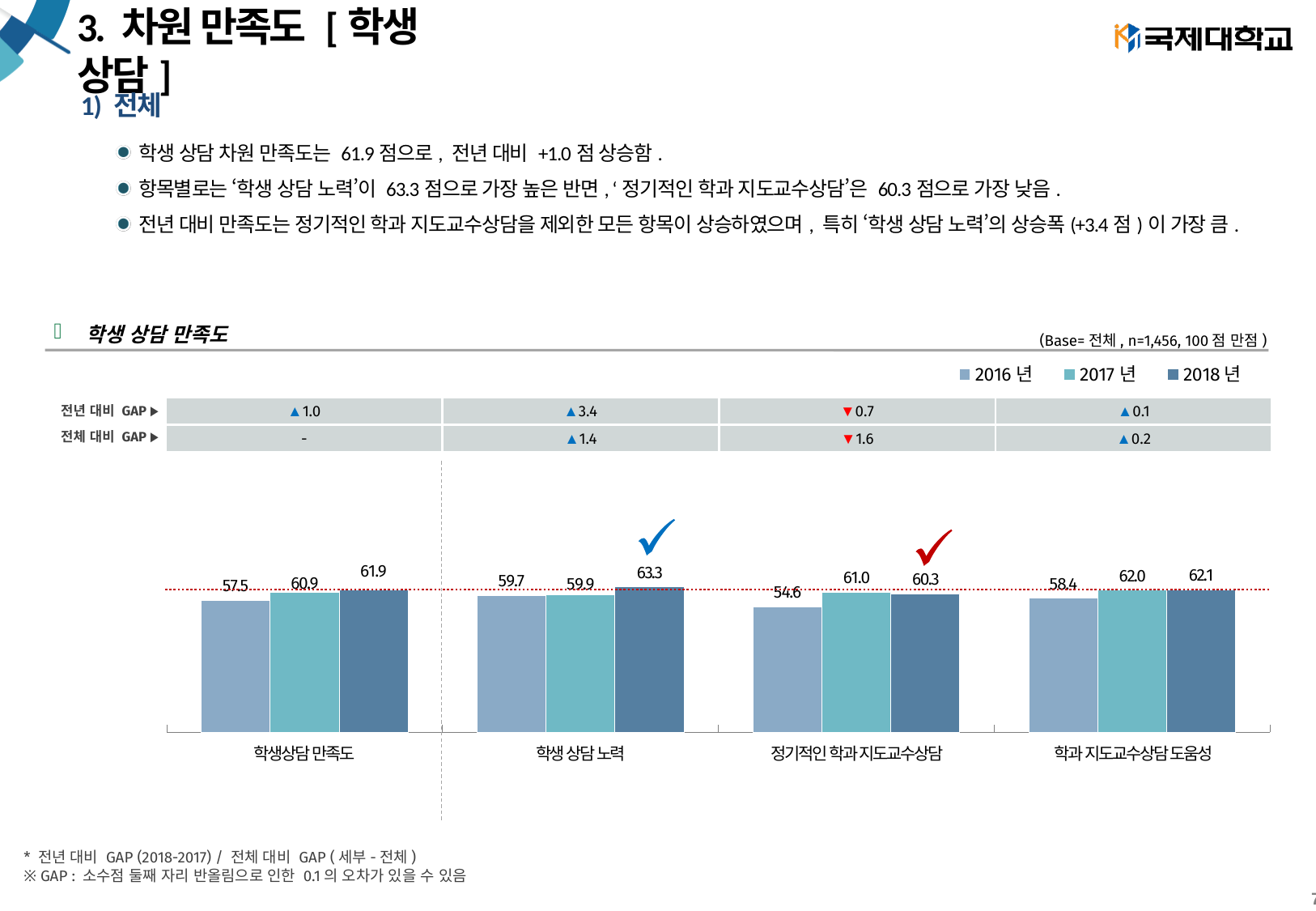

# 3. 차원 만족도 [학생 상담]
1) 전체
학생 상담 차원 만족도는 61.9점으로, 전년 대비 +1.0점 상승함.
항목별로는 ‘학생 상담 노력’이 63.3점으로 가장 높은 반면, ‘정기적인 학과 지도교수상담’은 60.3점으로 가장 낮음.
전년 대비 만족도는 정기적인 학과 지도교수상담을 제외한 모든 항목이 상승하였으며, 특히 ‘학생 상담 노력’의 상승폭(+3.4점)이 가장 큼.
학생 상담 만족도
(Base=전체, n=1,456, 100점 만점)

### Chart

| Category | 2016년 | 2017년 | 2018년 |
|---|---|---|---|
| ● 학생상담 만족도 | 57.48940470027247 | 60.92849989781312 | 61.913239911293246 |
| 학생 상담 노력 | 59.69945437158472 | 59.91253071253056 | 63.342535081849526 |
| 정기적인 학과 지도교수상담 | 54.60797854195323 | 61.00994962216615 | 60.33473782785106 |
| 학과 지도교수상담 도움성 | 58.368300419580436 | 61.95229993698787 | 62.062485318364935 |
| ▲1.0 | ▲3.4 | ▼0.7 | ▲0.1 |
| --- | --- | --- | --- |
| - | ▲1.4 | ▼1.6 | ▲0.2 |
전년 대비 GAP ▶
전체 대비 GAP ▶

| 학생상담 만족도 | 학생 상담 노력 | 정기적인 학과 지도교수상담 | 학과 지도교수상담 도움성 |
| --- | --- | --- | --- |
* 전년 대비 GAP (2018-2017) / 전체 대비 GAP (세부-전체)
※ GAP : 소수점 둘째 자리 반올림으로 인한 0.1의 오차가 있을 수 있음